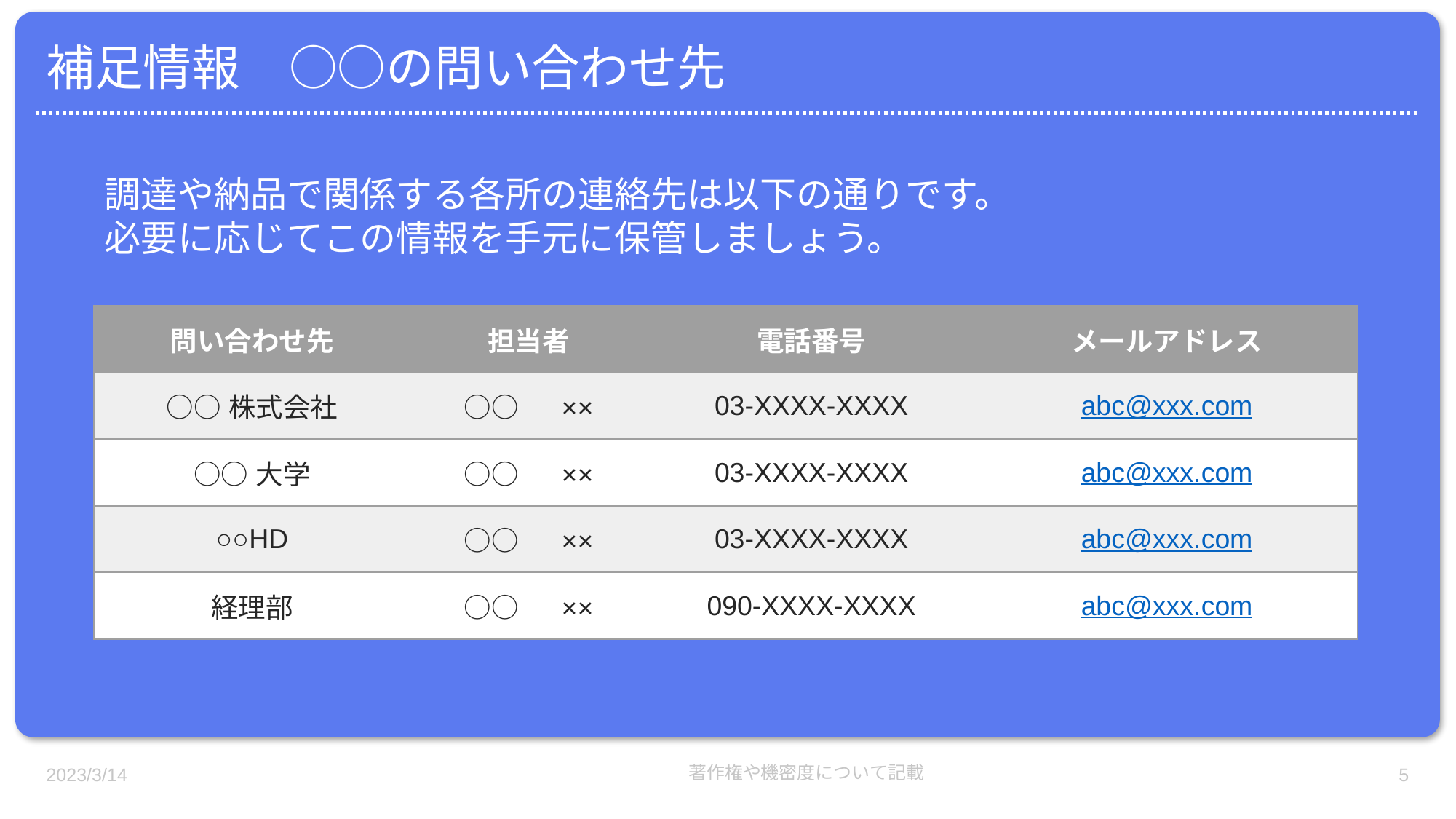

# 補足情報　○○の問い合わせ先
調達や納品で関係する各所の連絡先は以下の通りです。
必要に応じてこの情報を手元に保管しましょう。
| 問い合わせ先 | 担当者 | 電話番号 | メールアドレス |
| --- | --- | --- | --- |
| ○○株式会社 | ○○　×× | 03-XXXX-XXXX | abc@xxx.com |
| ○○大学 | ○○　×× | 03-XXXX-XXXX | abc@xxx.com |
| ○○HD | ○○　×× | 03-XXXX-XXXX | abc@xxx.com |
| 経理部 | ○○　×× | 090-XXXX-XXXX | abc@xxx.com |
2023/3/14
著作権や機密度について記載
5